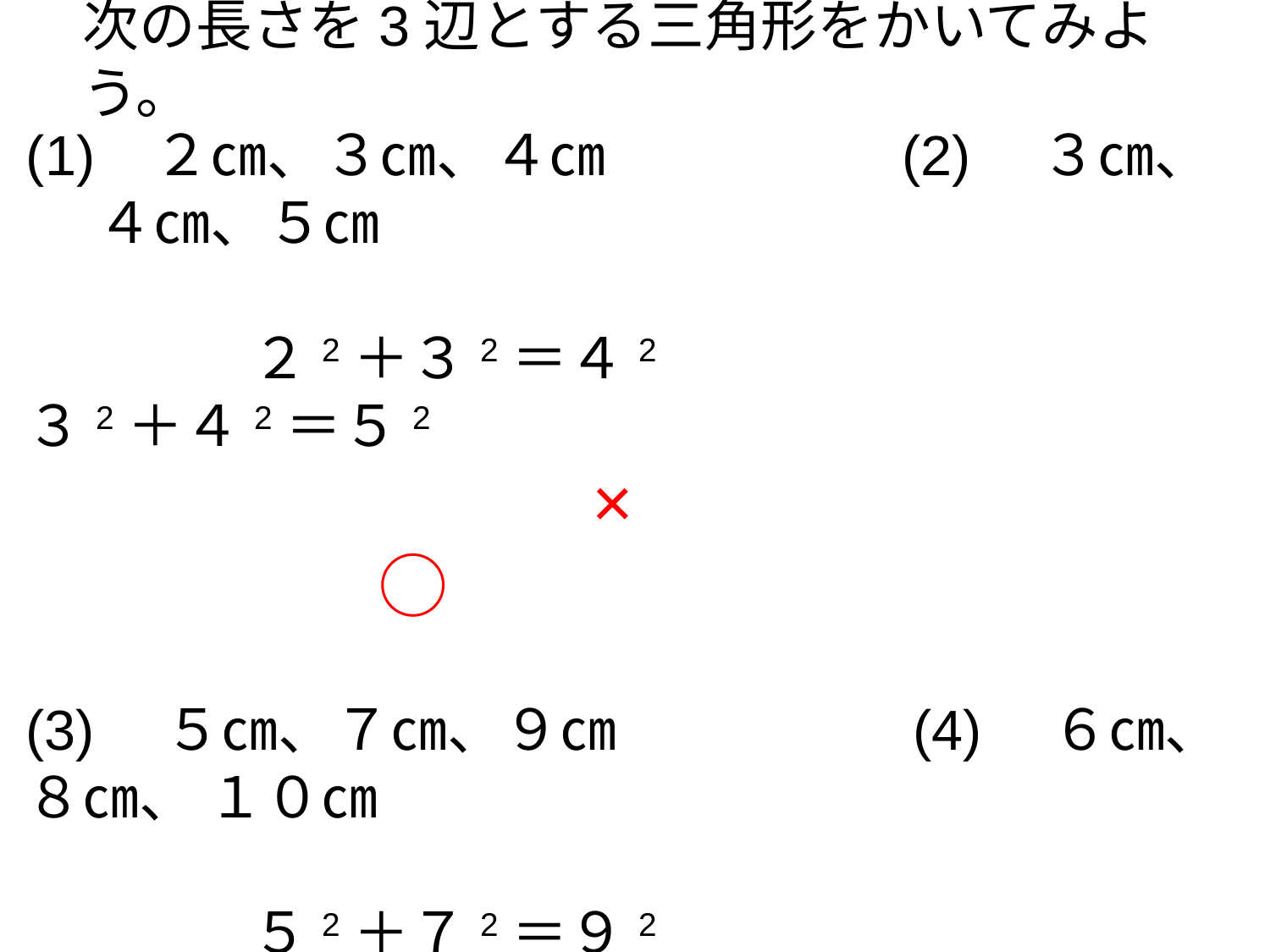

# 次の長さを3辺とする三角形をかいてみよう。
　２㎝、３㎝、４㎝　　　　　(2)　３㎝、４㎝、５㎝

　　　　２2＋３2＝４2　　　　　　　　　　 ３2＋４2＝５2
　　　　　　　　×　　　　　　　　　　　　　○

(3)　５㎝、７㎝、９㎝　　　　　(4)　６㎝、８㎝、 １０㎝

　　　　５2＋７2＝９2 　　　　　　　　　　６2＋８2＝１０2
　　　　　　　　　×　　　　　　　　　　　　　　○